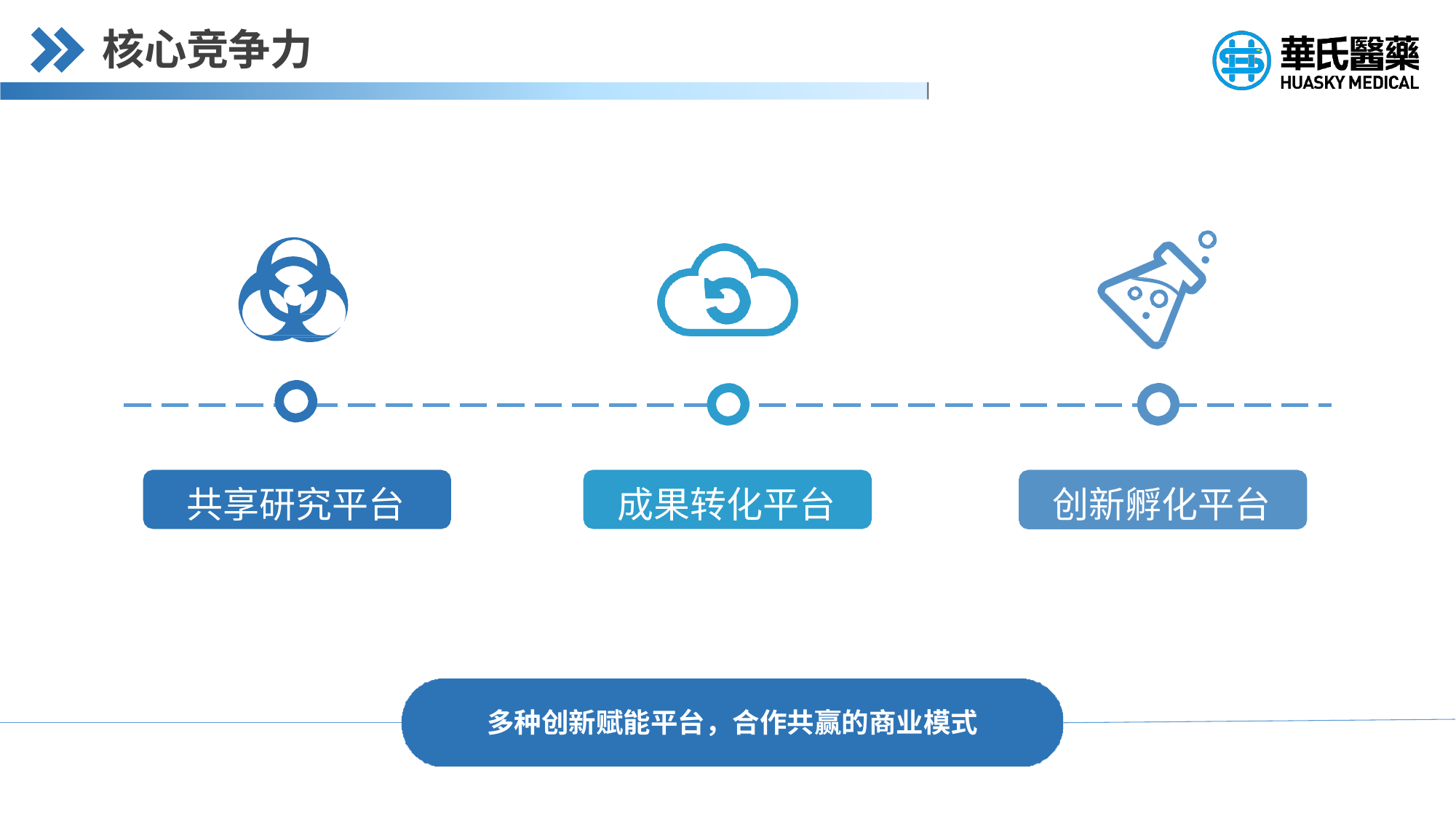

# 核心竞争力

共享研究平台
成果转化平台
创新孵化平台

多种创新赋能平台，合作共赢的商业模式